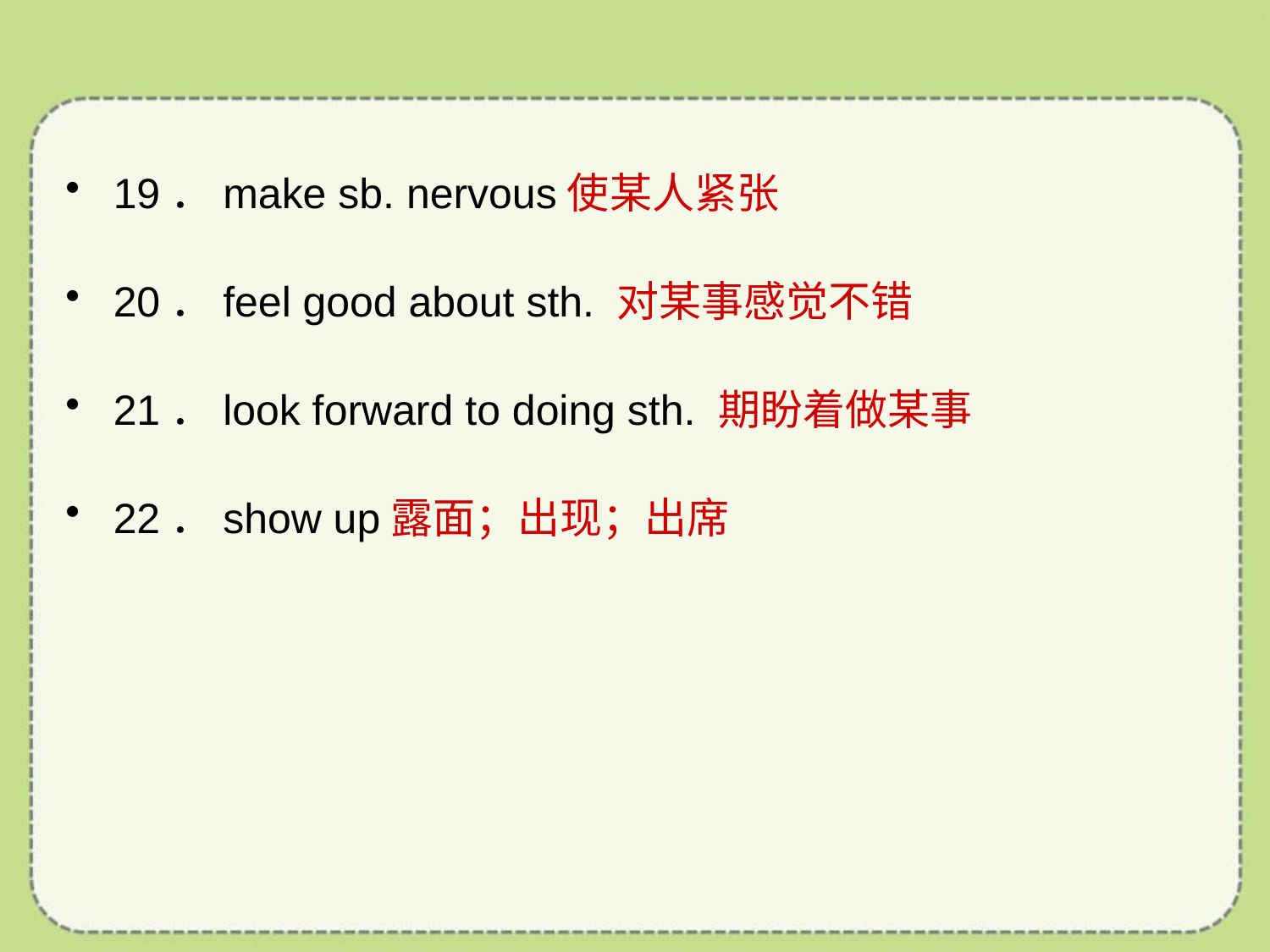

19．make sb. nervous使某人紧张

20．feel good about sth. 对某事感觉不错

21．look forward to doing sth. 期盼着做某事

22．show up露面；出现；出席